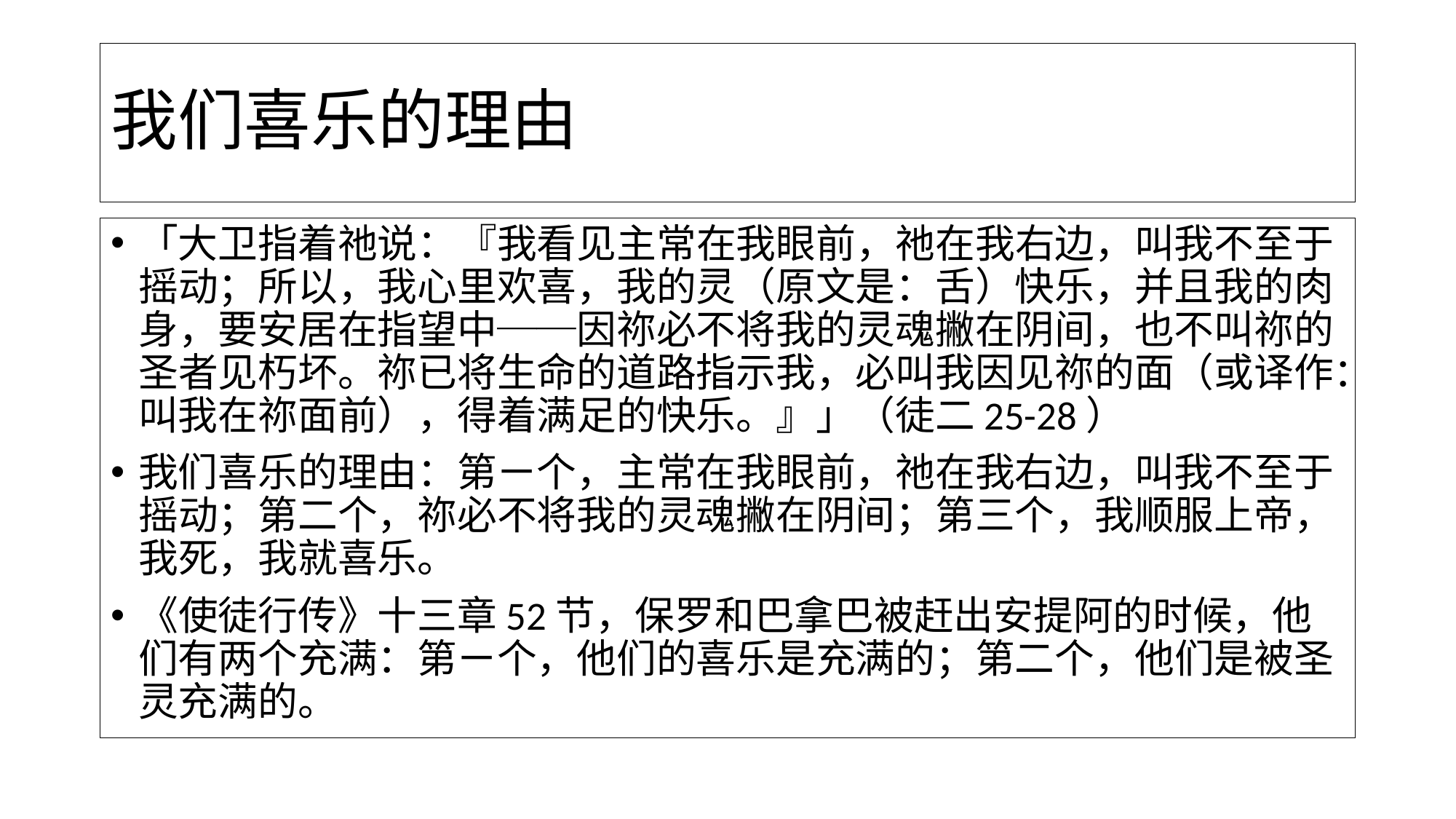

# 我们喜乐的理由
「大卫指着祂说：『我看见主常在我眼前，祂在我右边，叫我不至于摇动；所以，我心里欢喜，我的灵（原文是：舌）快乐，并且我的肉身，要安居在指望中──因祢必不将我的灵魂撇在阴间，也不叫祢的圣者见朽坏。祢已将生命的道路指示我，必叫我因见祢的面（或译作：叫我在祢面前），得着满足的快乐。』」（徒二25-28）
我们喜乐的理由：第ㄧ个，主常在我眼前，祂在我右边，叫我不至于摇动；第二个，祢必不将我的灵魂撇在阴间；第三个，我顺服上帝，我死，我就喜乐。
《使徒行传》十三章52节，保罗和巴拿巴被赶出安提阿的时候，他们有两个充满：第ㄧ个，他们的喜乐是充满的；第二个，他们是被圣灵充满的。